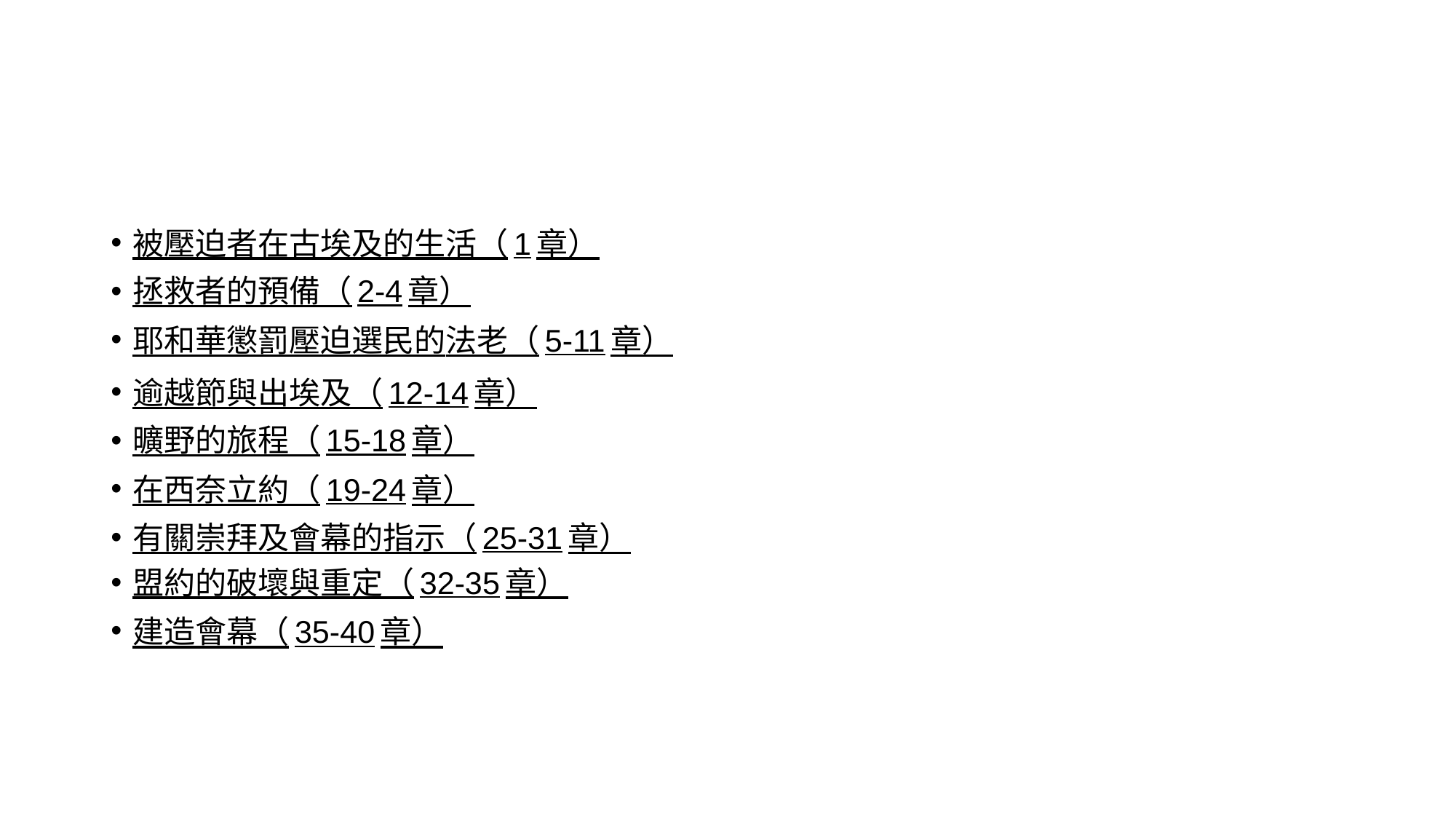

#
被壓迫者在古埃及的生活（1章）
拯救者的預備（2-4章）
耶和華懲罰壓迫選民的法老（5-11章）
逾越節與出埃及（12-14章）
曠野的旅程（15-18章）
在西奈立約（19-24章）
有關崇拜及會幕的指示（25-31章）
盟約的破壞與重定（32-35章）
建造會幕（35-40章）